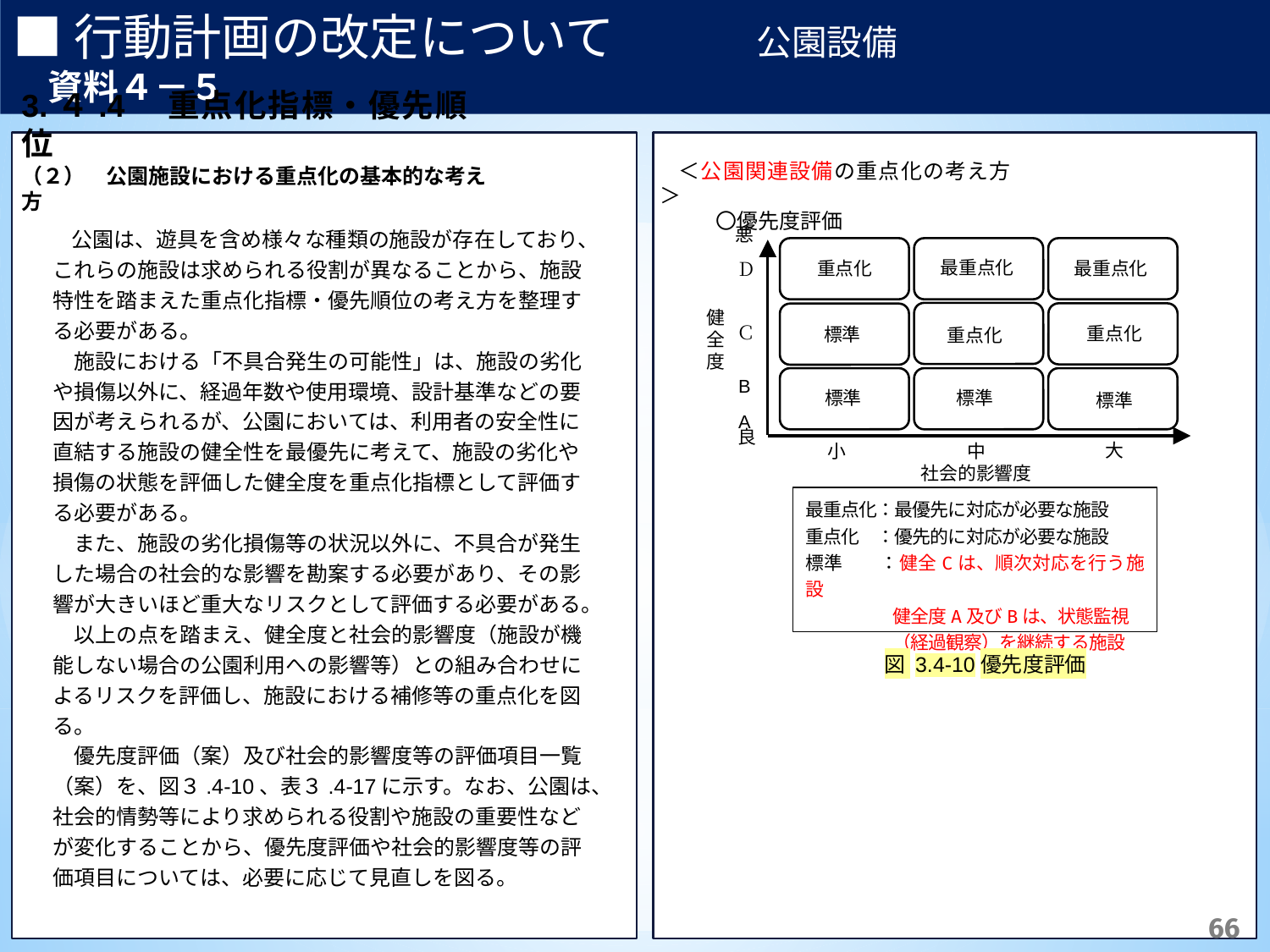

■行動計画の改定について　　　　公園設備　　　　　　　　　　　資料４－５
3.４.4　重点化指標・優先順位
(1)　基本的な考え方
【補足】	体制は主に行っている実施主体を記載しており、これによらない場合もある。
※1	日常点検の頻度は当該路線により異なり、交通量2万台/日以上の路線では週2回、それ以外では週1回の頻度で実施。
※2	臨時的に行う緊急点検等は必要に応じて随意実施。

＜公園関連設備の重点化の考え方＞
〇優先度評価
（２）　公園施設における重点化の基本的な考え方
   公園は、遊具を含め様々な種類の施設が存在しており、これらの施設は求められる役割が異なることから、施設特性を踏まえた重点化指標・優先順位の考え方を整理する必要がある。
　施設における「不具合発生の可能性」は、施設の劣化や損傷以外に、経過年数や使用環境、設計基準などの要因が考えられるが、公園においては、利用者の安全性に直結する施設の健全性を最優先に考えて、施設の劣化や損傷の状態を評価した健全度を重点化指標として評価する必要がある。
　また、施設の劣化損傷等の状況以外に、不具合が発生した場合の社会的な影響を勘案する必要があり、その影響が大きいほど重大なリスクとして評価する必要がある。
　以上の点を踏まえ、健全度と社会的影響度（施設が機能しない場合の公園利用への影響等）との組み合わせによるリスクを評価し、施設における補修等の重点化を図る。
　優先度評価（案）及び社会的影響度等の評価項目一覧（案）を、図３.4‐10、表３.4‐17に示す。なお、公園は、社会的情勢等により求められる役割や施設の重要性などが変化することから、優先度評価や社会的影響度等の評価項目については、必要に応じて見直しを図る。

悪

重点化

最重点化

最重点化

重点化

重点化

標準

標準

標準

標準
Ｄ
健全度
Ｃ

B

A
良
大
小
中
社会的影響度
最重点化：最優先に対応が必要な施設
重点化　：優先的に対応が必要な施設
標準　　：健全Cは、順次対応を行う施設
健全度A及びBは、状態監視
（経過観察）を継続する施設
図 3.4‑10優先度評価

66